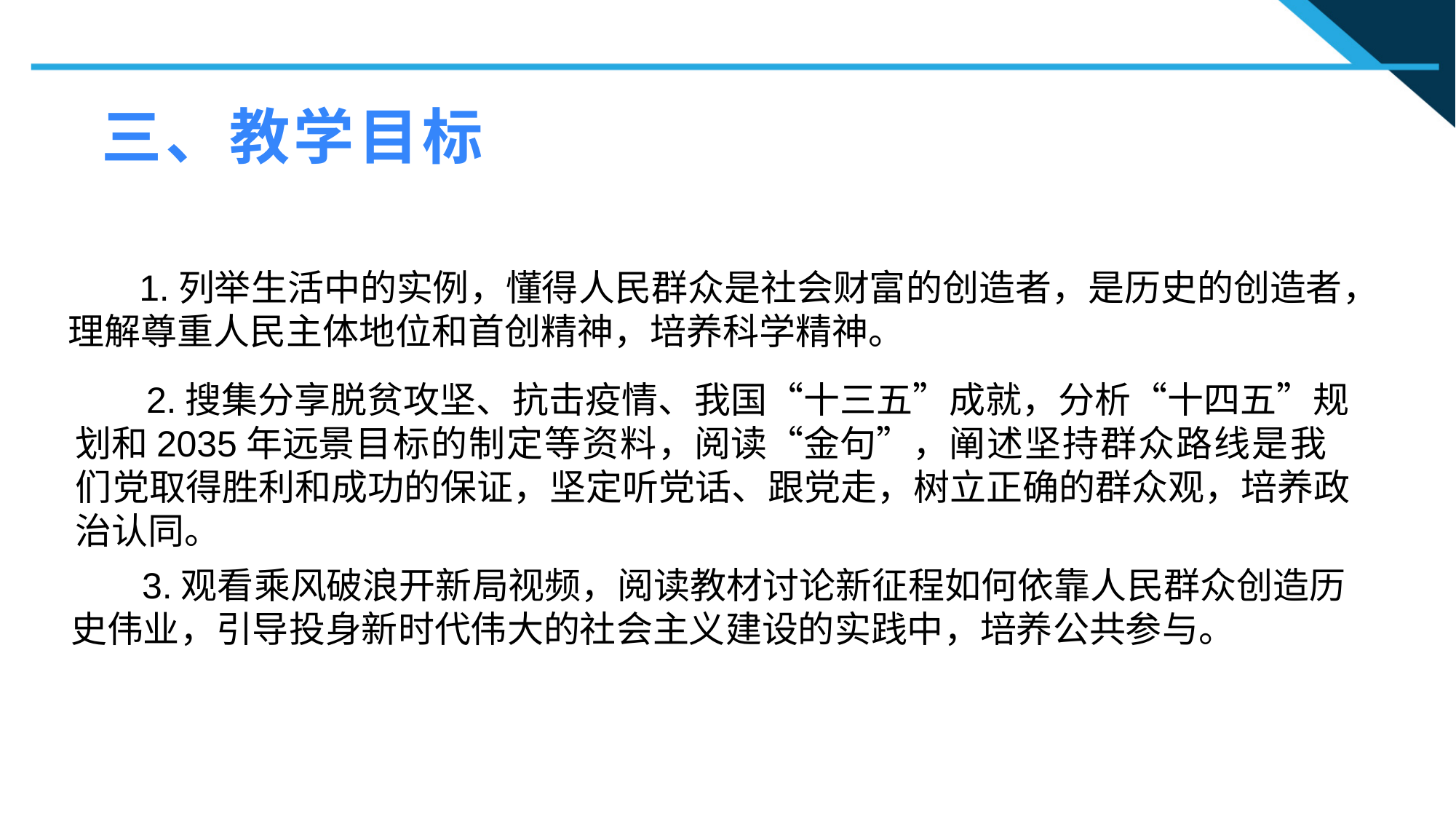

三、教学目标
       1.列举生活中的实例，懂得人民群众是社会财富的创造者，是历史的创造者，理解尊重人民主体地位和首创精神，培养科学精神。
       2.搜集分享脱贫攻坚、抗击疫情、我国“十三五”成就，分析“十四五”规划和2035年远景目标的制定等资料，阅读“金句”，阐述坚持群众路线是我们党取得胜利和成功的保证，坚定听党话、跟党走，树立正确的群众观，培养政治认同。
       3.观看乘风破浪开新局视频，阅读教材讨论新征程如何依靠人民群众创造历史伟业，引导投身新时代伟大的社会主义建设的实践中，培养公共参与。